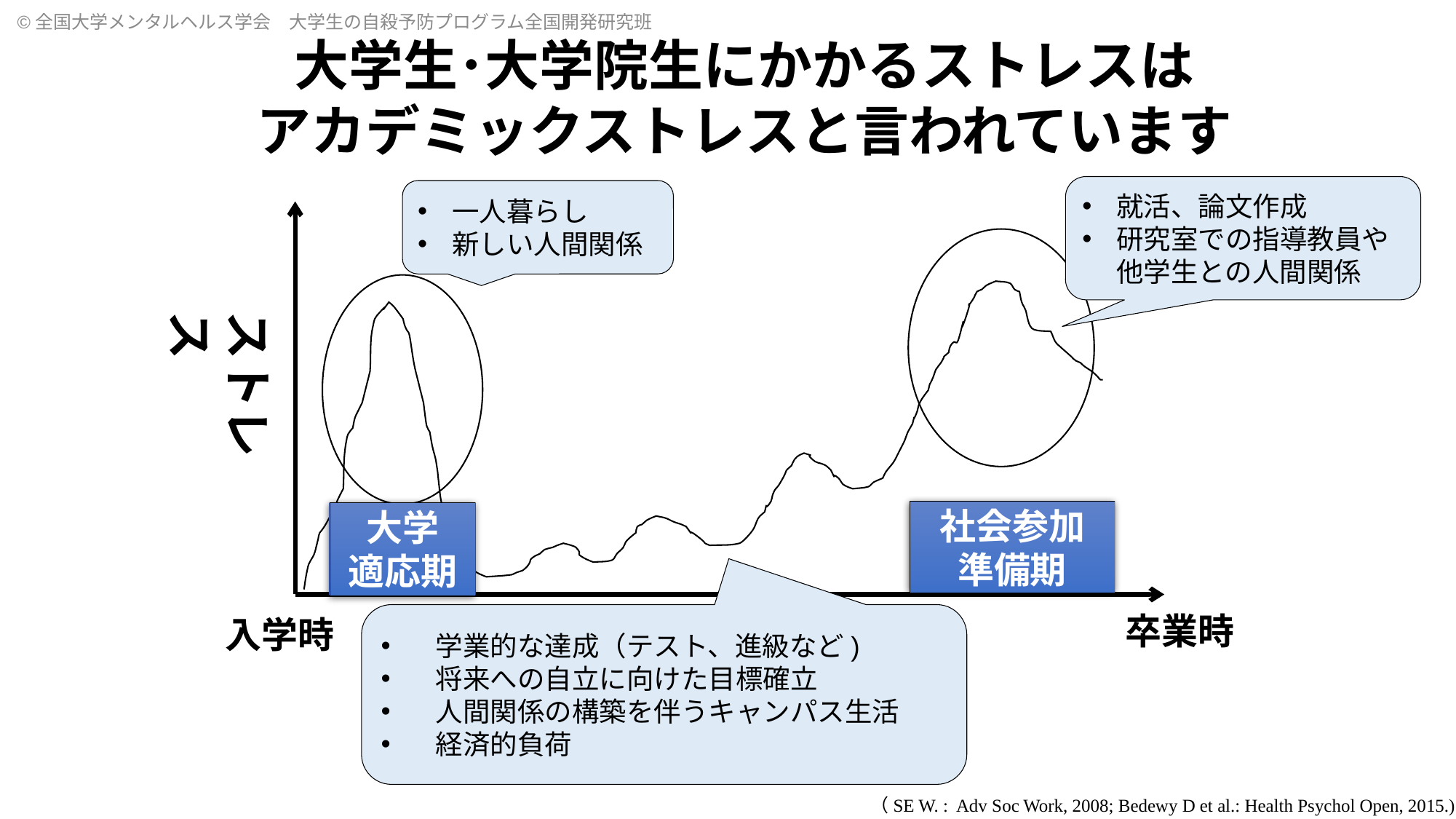

大学生･大学院生にかかるストレスは
アカデミックストレスと言われています
就活、論文作成
研究室での指導教員や他学生との人間関係
一人暮らし
新しい人間関係

卒業時
入学時

ストレス
社会参加
準備期
大学
適応期
学業的な達成（テスト、進級など)
将来への自立に向けた目標確立
人間関係の構築を伴うキャンパス生活
経済的負荷
　（SE W. :  Adv Soc Work, 2008; Bedewy D et al.: Health Psychol Open, 2015.)